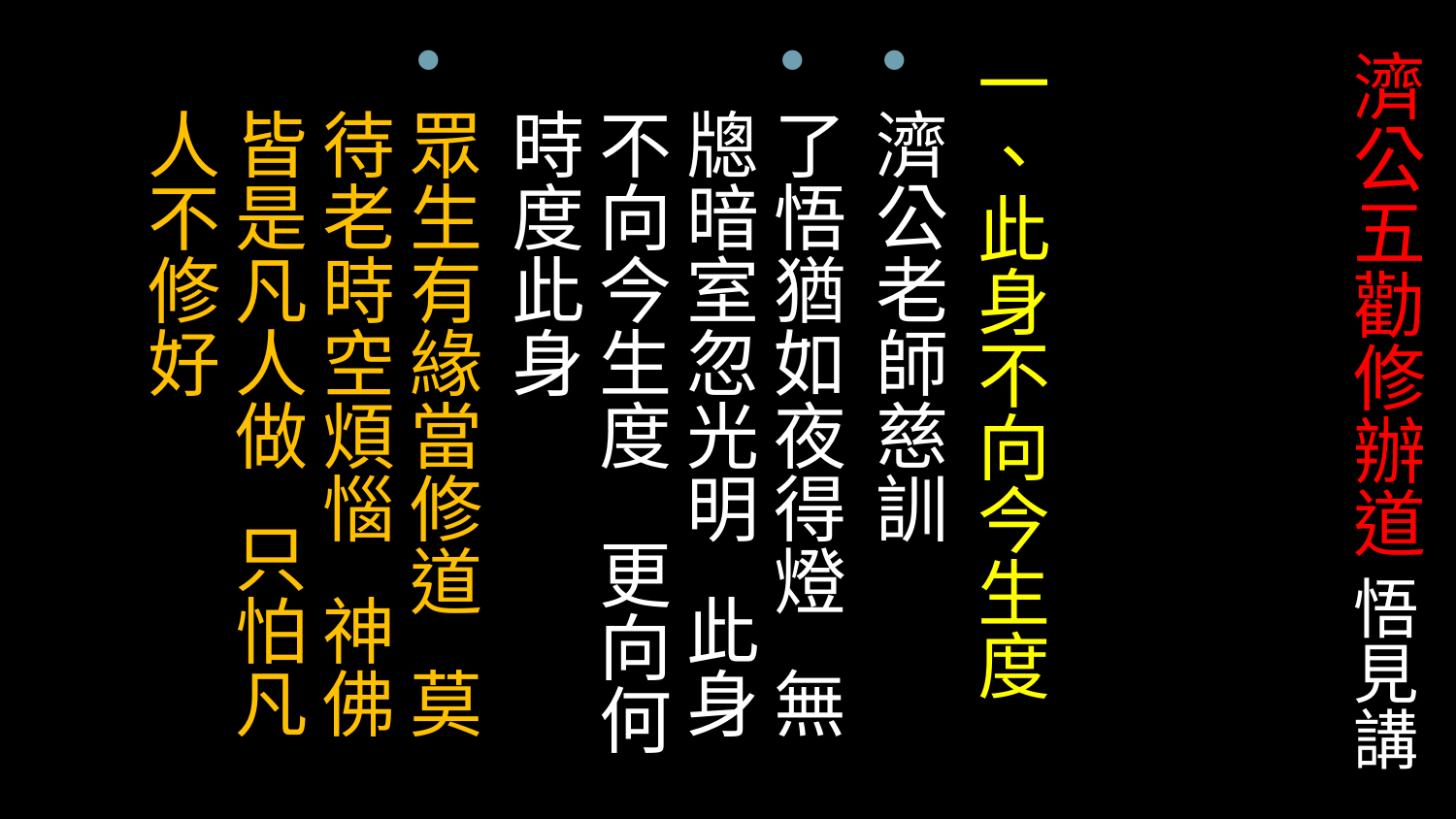

一、此身不向今生度
濟公老師慈訓
了悟猶如夜得燈   無牕暗室忽光明   此身不向今生度    更向何時度此身
眾生有緣當修道   莫待老時空煩惱   神佛皆是凡人做   只怕凡人不修好

# 濟公五勸修辦道 悟見講